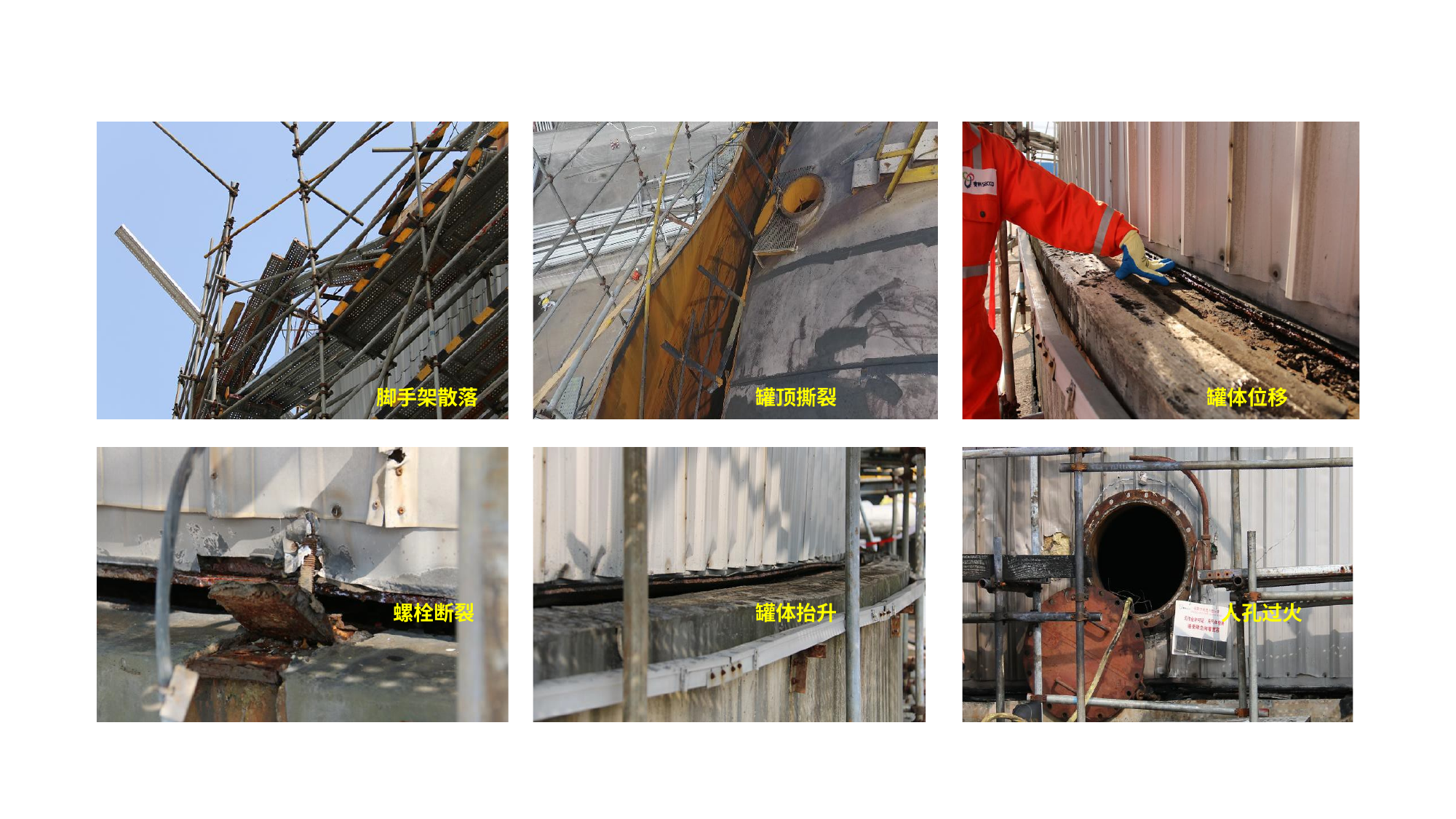

#

     脚手架散落
罐顶撕裂
   罐体位移

   螺栓断裂
罐体抬升
     人孔过火